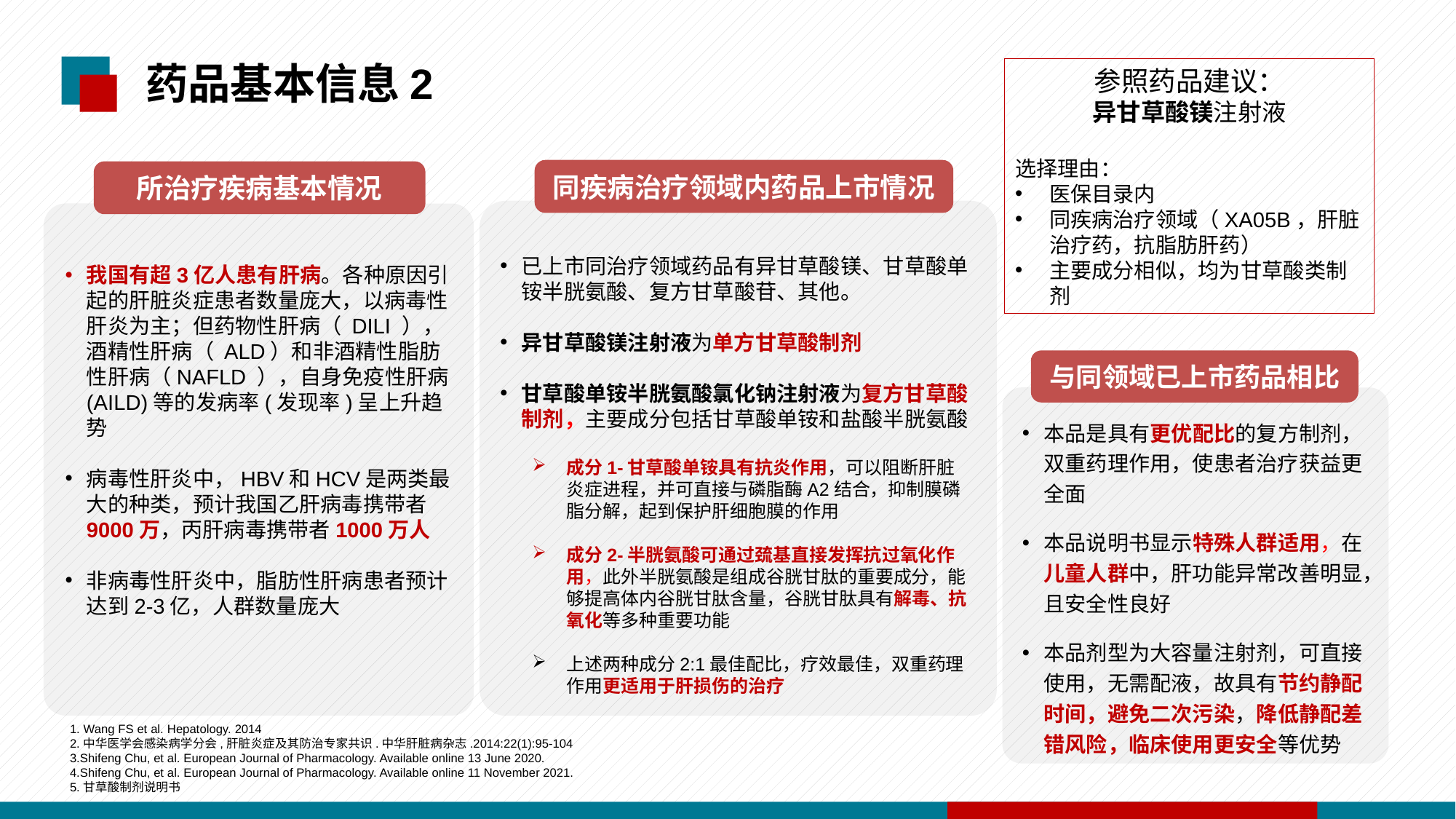

# 药品基本信息2
参照药品建议：
异甘草酸镁注射液

选择理由：
医保目录内
同疾病治疗领域（XA05B，肝脏治疗药，抗脂肪肝药）
主要成分相似，均为甘草酸类制剂
同疾病治疗领域内药品上市情况
所治疗疾病基本情况

已上市同治疗领域药品有异甘草酸镁、甘草酸单铵半胱氨酸、复方甘草酸苷、其他。

异甘草酸镁注射液为单方甘草酸制剂

甘草酸单铵半胱氨酸氯化钠注射液为复方甘草酸制剂，主要成分包括甘草酸单铵和盐酸半胱氨酸

成分1-甘草酸单铵具有抗炎作用，可以阻断肝脏炎症进程，并可直接与磷脂酶A2结合，抑制膜磷脂分解，起到保护肝细胞膜的作用

成分2-半胱氨酸可通过巯基直接发挥抗过氧化作用，此外半胱氨酸是组成谷胱甘肽的重要成分，能够提高体内谷胱甘肽含量，谷胱甘肽具有解毒、抗氧化等多种重要功能

上述两种成分2:1最佳配比，疗效最佳，双重药理作用更适用于肝损伤的治疗
我国有超3亿人患有肝病。各种原因引起的肝脏炎症患者数量庞大，以病毒性肝炎为主；但药物性肝病（ DILI ），酒精性肝病（ ALD）和非酒精性脂肪性肝病（NAFLD ），自身免疫性肝病(AILD)等的发病率(发现率)呈上升趋势

病毒性肝炎中，HBV和HCV是两类最大的种类，预计我国乙肝病毒携带者9000万，丙肝病毒携带者1000万人

非病毒性肝炎中，脂肪性肝病患者预计达到2-3亿，人群数量庞大
与同领域已上市药品相比

本品是具有更优配比的复方制剂，双重药理作用，使患者治疗获益更全面
本品说明书显示特殊人群适用，在儿童人群中，肝功能异常改善明显，且安全性良好
本品剂型为大容量注射剂，可直接使用，无需配液，故具有节约静配时间，避免二次污染，降低静配差错风险，临床使用更安全等优势
1. Wang FS et al. Hepatology. 2014
2.中华医学会感染病学分会,肝脏炎症及其防治专家共识.中华肝脏病杂志.2014:22(1):95-104
3.Shifeng Chu, et al. European Journal of Pharmacology. Available online 13 June 2020.
4.Shifeng Chu, et al. European Journal of Pharmacology. Available online 11 November 2021.
5.甘草酸制剂说明书